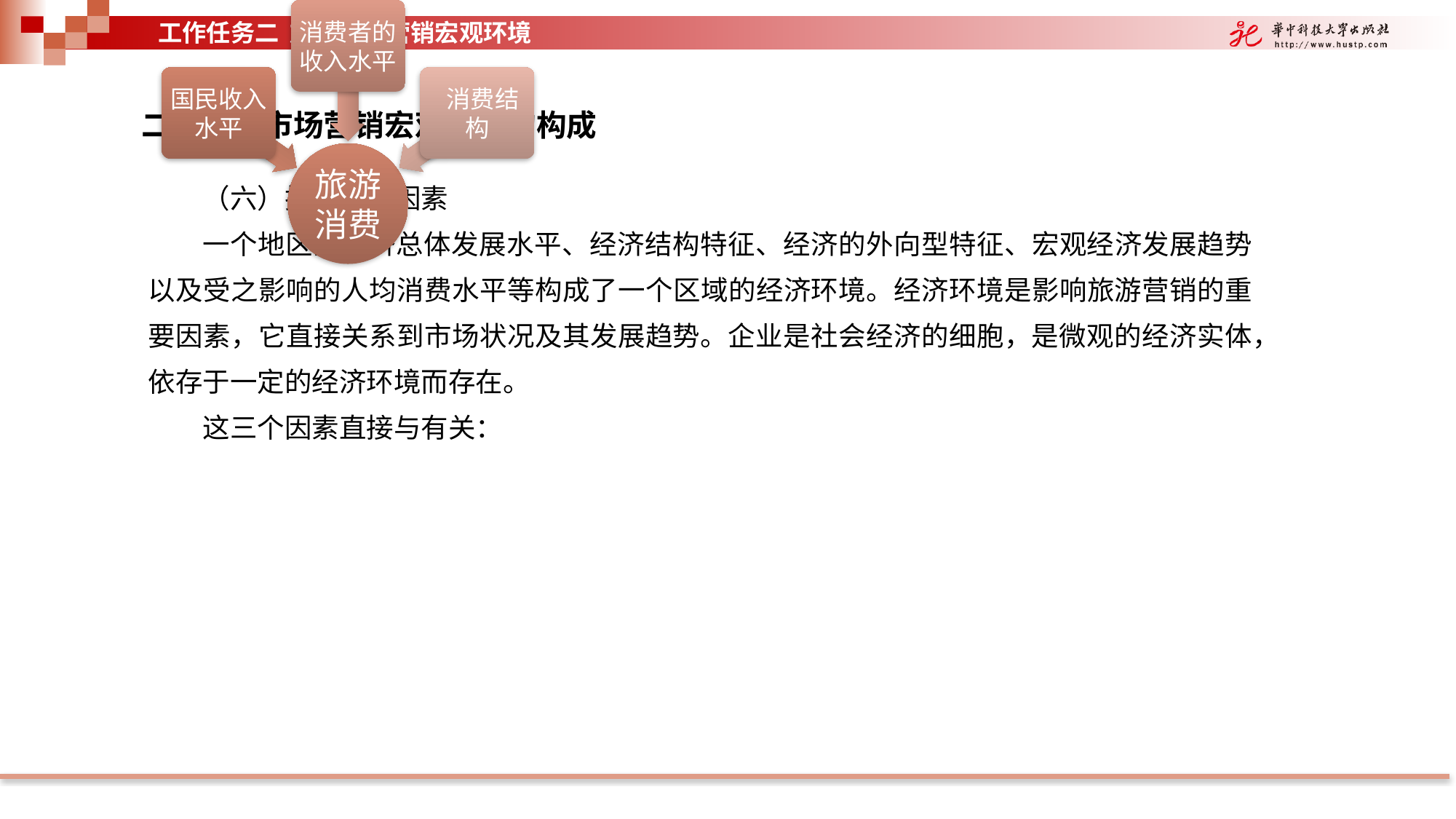

工作任务二  旅游市场营销宏观环境
二、旅游市场营销宏观环境的构成
（六）技术环境因素
一个地区的经济总体发展水平、经济结构特征、经济的外向型特征、宏观经济发展趋势以及受之影响的人均消费水平等构成了一个区域的经济环境。经济环境是影响旅游营销的重要因素，它直接关系到市场状况及其发展趋势。企业是社会经济的细胞，是微观的经济实体，依存于一定的经济环境而存在。
这三个因素直接与有关：
旅游消费
国民收入水平
消费者的收入水平
 消费结构